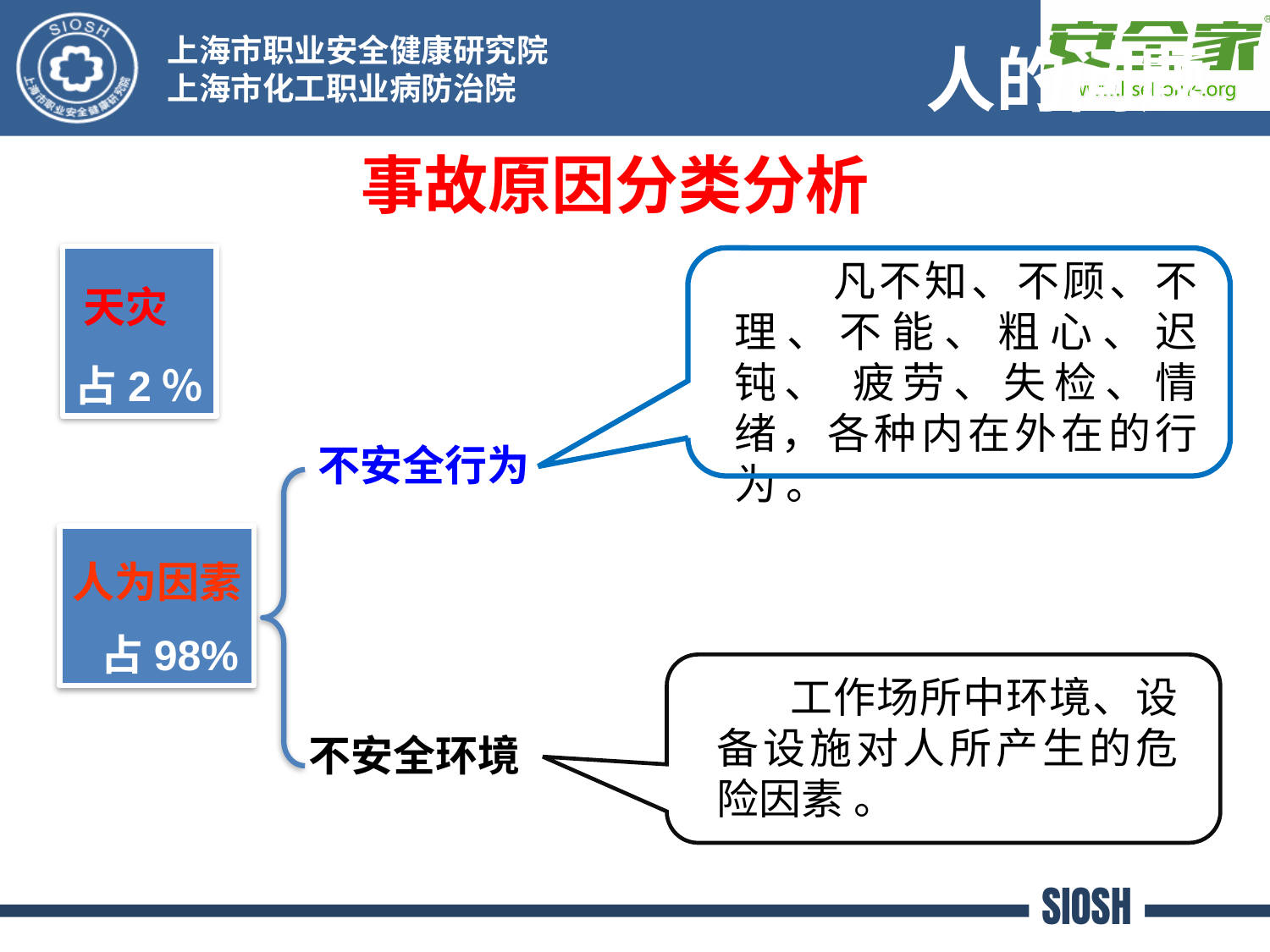

人的问题
事故原因分类分析
天灾
占2％

凡不知、不顾、不理、不能、粗心、迟钝、 疲劳、失检、情绪，各种内在外在的行为 。
不安全行为

人为因素
  占98%

工作场所中环境、设备设施对人所产生的危险因素 。
不安全环境